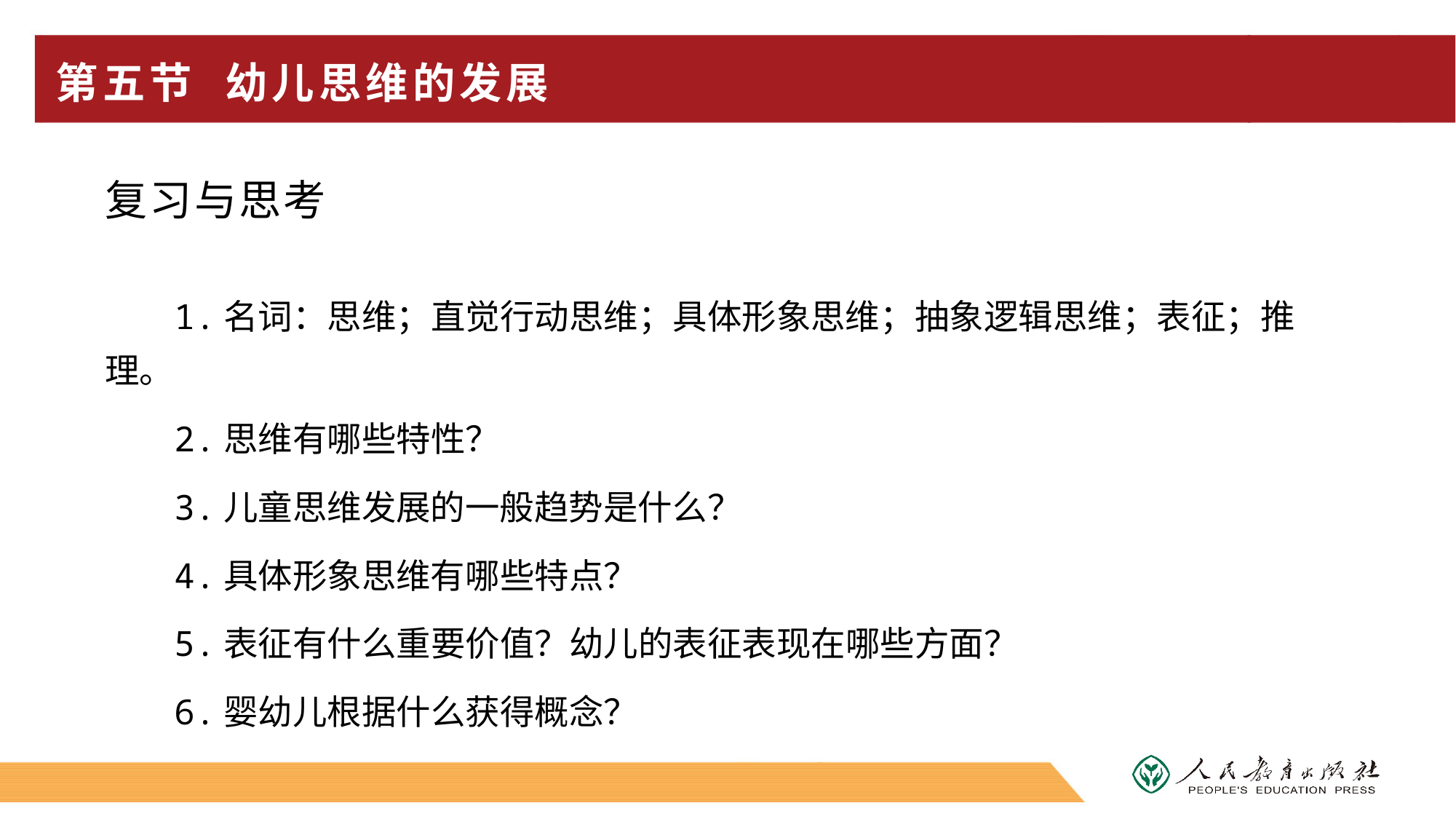

# 第五节  幼儿思维的发展
复习与思考
1.名词：思维；直觉行动思维；具体形象思维；抽象逻辑思维；表征；推理。
2.思维有哪些特性？
3.儿童思维发展的一般趋势是什么？
4.具体形象思维有哪些特点？
5.表征有什么重要价值？幼儿的表征表现在哪些方面？
6.婴幼儿根据什么获得概念？